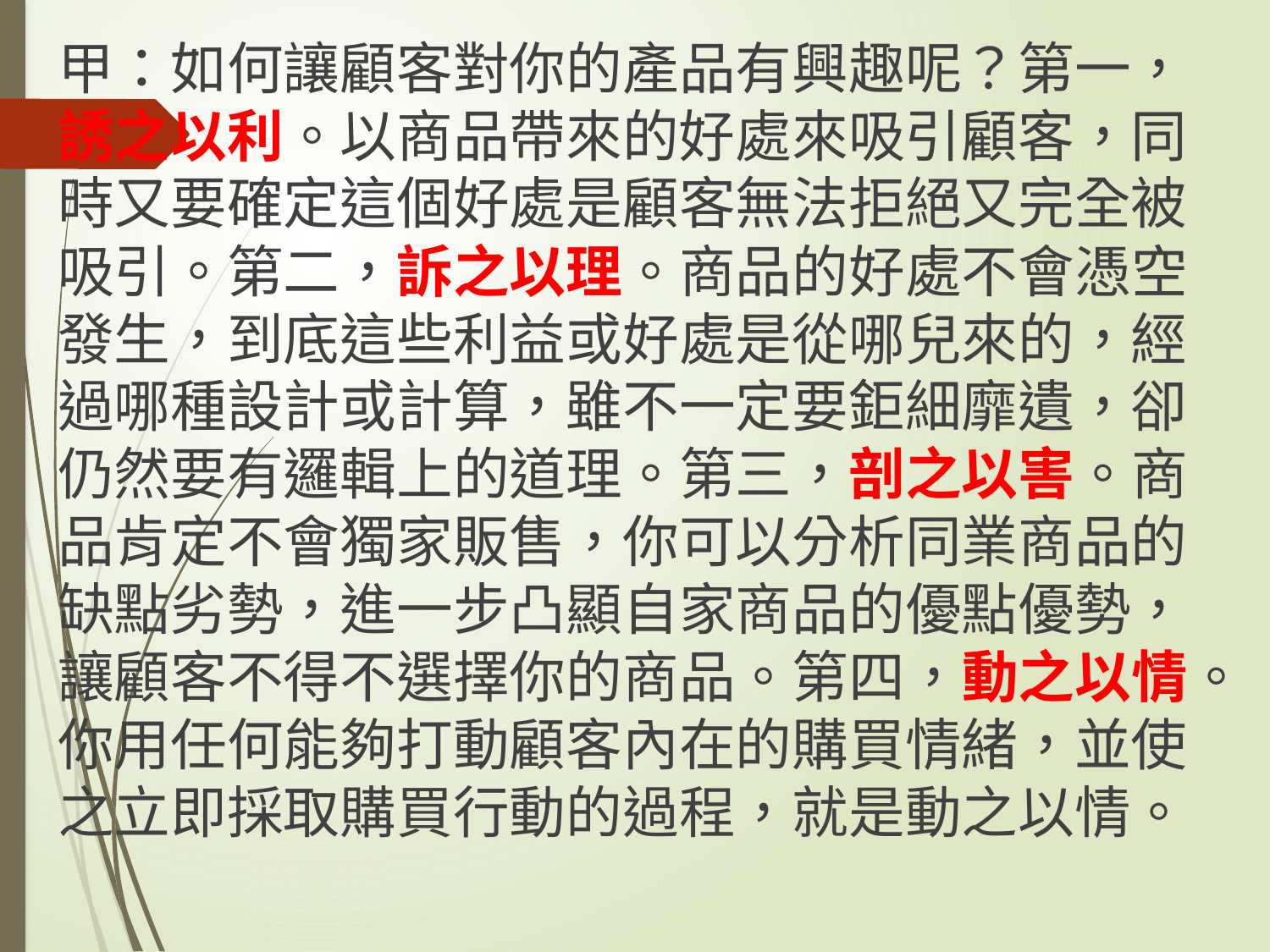

甲：如何讓顧客對你的產品有興趣呢？第一，誘之以利。以商品帶來的好處來吸引顧客，同時又要確定這個好處是顧客無法拒絕又完全被吸引。第二，訴之以理。商品的好處不會憑空發生，到底這些利益或好處是從哪兒來的，經過哪種設計或計算，雖不一定要鉅細靡遺，卻仍然要有邏輯上的道理。第三，剖之以害。商品肯定不會獨家販售，你可以分析同業商品的缺點劣勢，進一步凸顯自家商品的優點優勢，讓顧客不得不選擇你的商品。第四，動之以情。你用任何能夠打動顧客內在的購買情緒，並使之立即採取購買行動的過程，就是動之以情。